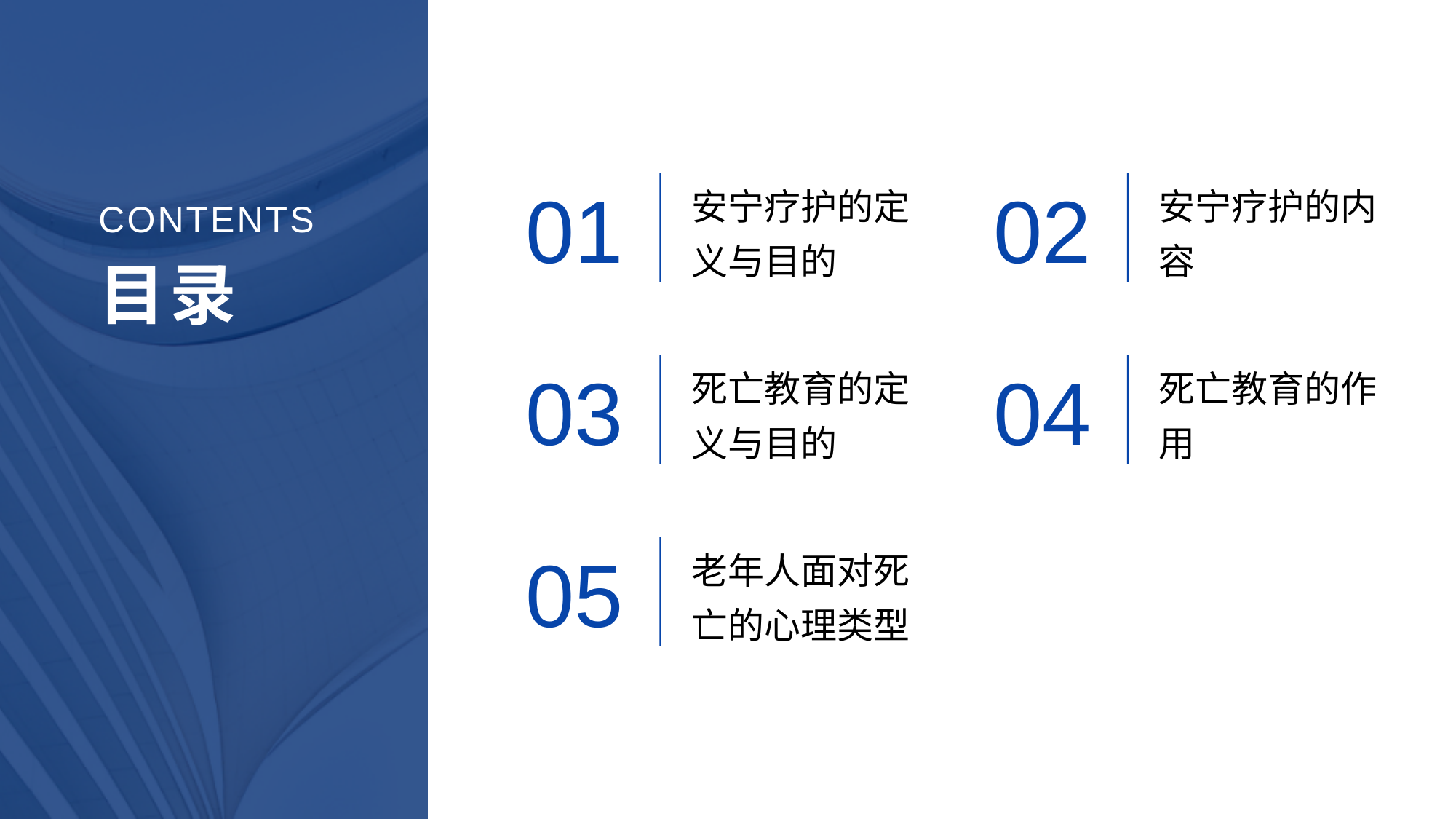

01
02

安宁疗护的定义与目的

安宁疗护的内容
03
04

死亡教育的定义与目的

死亡教育的作用
05

老年人面对死亡的心理类型
CONTENTS
目录